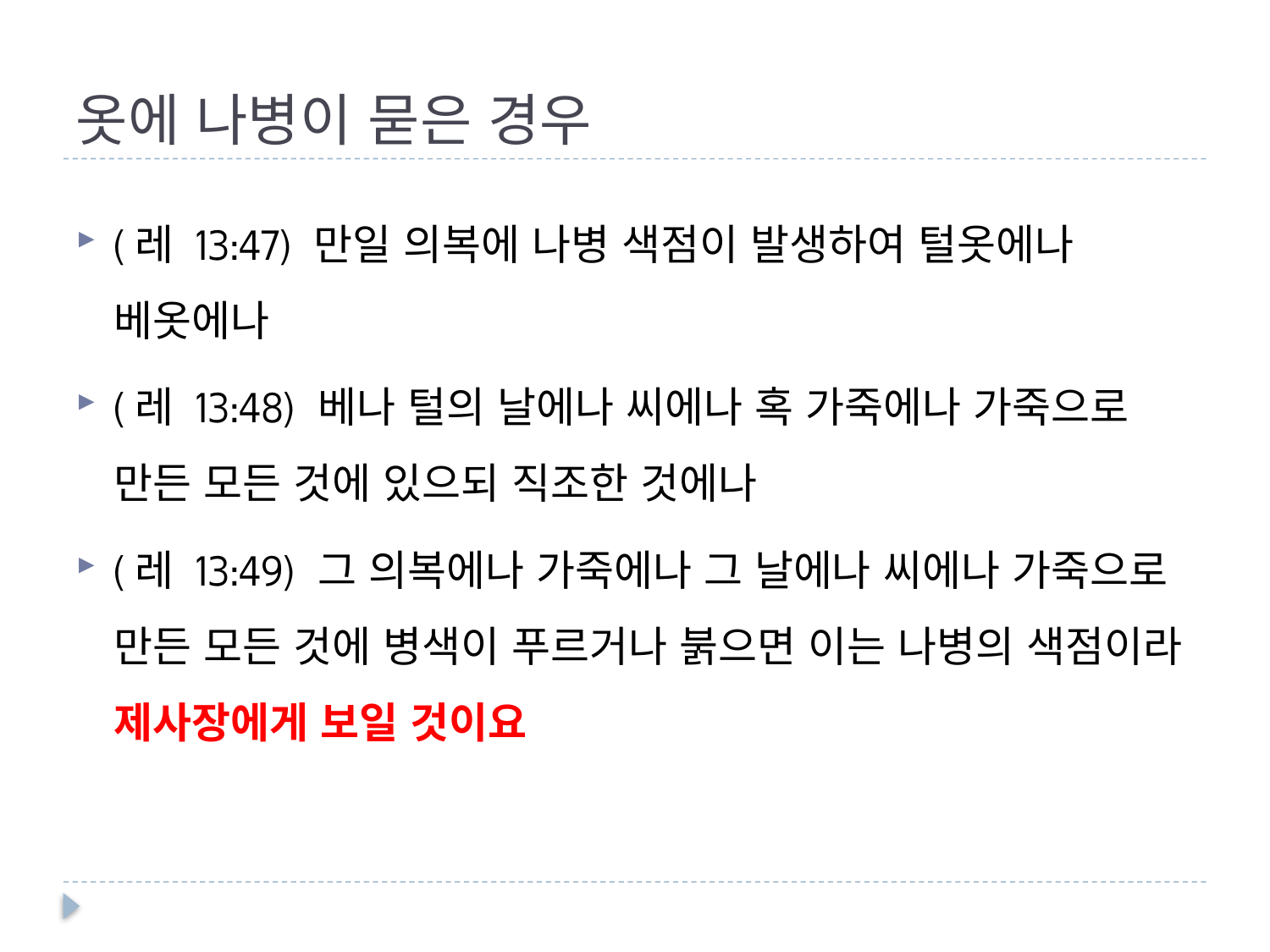

# 옷에 나병이 묻은 경우
(레 13:47) 만일 의복에 나병 색점이 발생하여 털옷에나 베옷에나
(레 13:48) 베나 털의 날에나 씨에나 혹 가죽에나 가죽으로 만든 모든 것에 있으되 직조한 것에나
(레 13:49) 그 의복에나 가죽에나 그 날에나 씨에나 가죽으로 만든 모든 것에 병색이 푸르거나 붉으면 이는 나병의 색점이라 제사장에게 보일 것이요